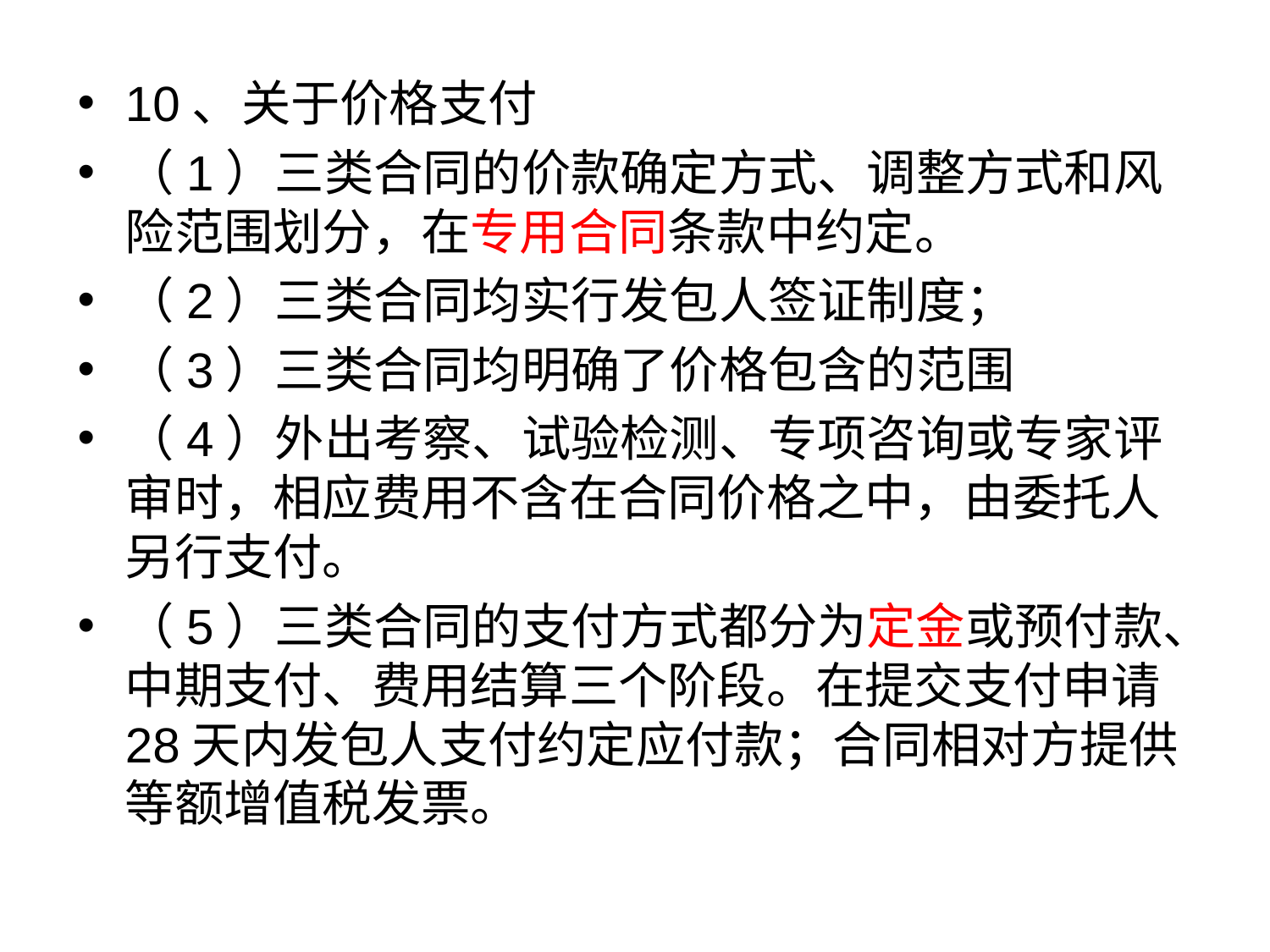

10、关于价格支付
（1）三类合同的价款确定方式、调整方式和风险范围划分，在专用合同条款中约定。
（2）三类合同均实行发包人签证制度；
（3）三类合同均明确了价格包含的范围
（4）外出考察、试验检测、专项咨询或专家评审时，相应费用不含在合同价格之中，由委托人另行支付。
（5）三类合同的支付方式都分为定金或预付款、中期支付、费用结算三个阶段。在提交支付申请28天内发包人支付约定应付款；合同相对方提供等额增值税发票。